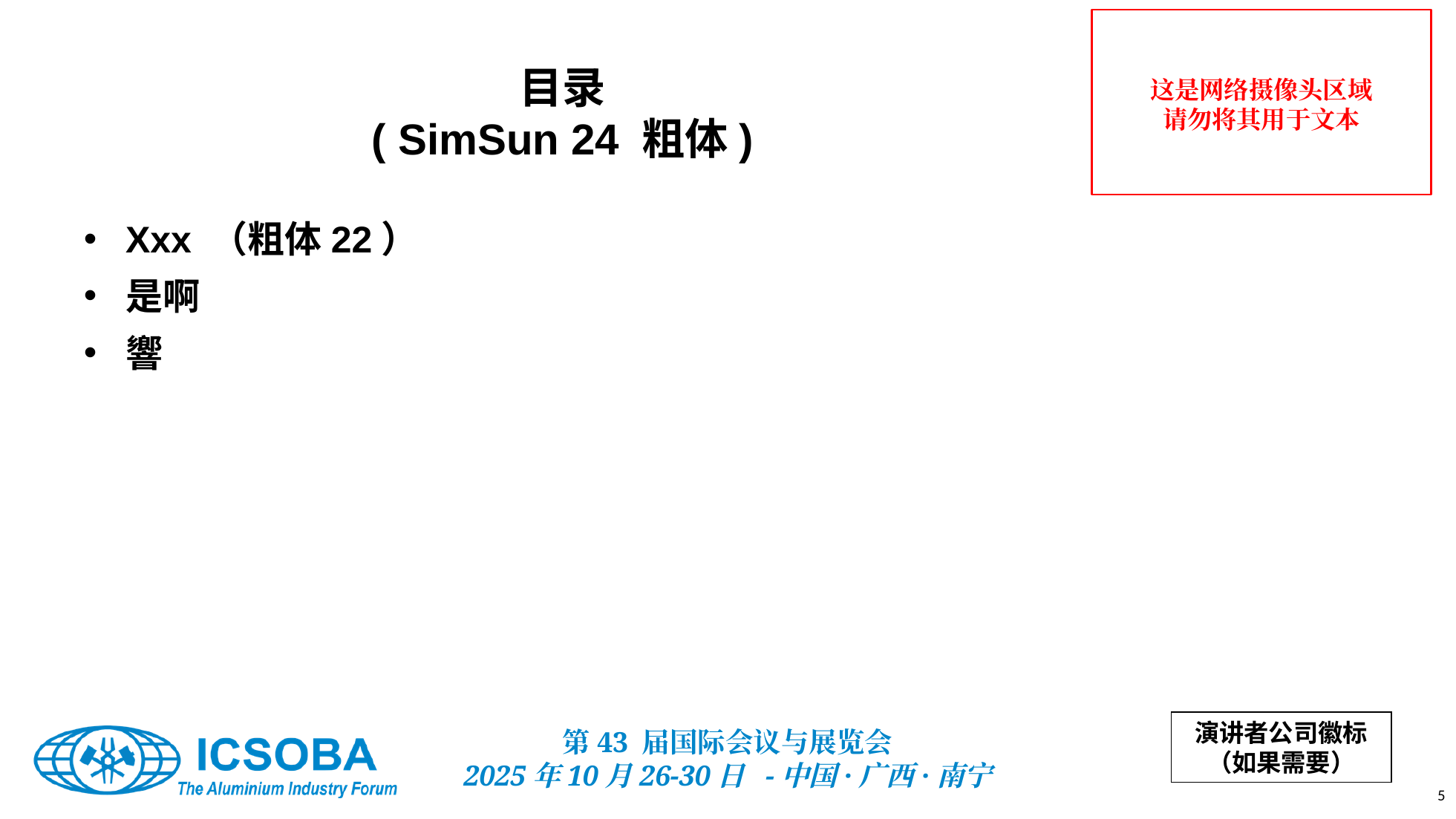

# 目录 ( SimSun 24 粗体)
Xxx （粗体22）
是啊
響